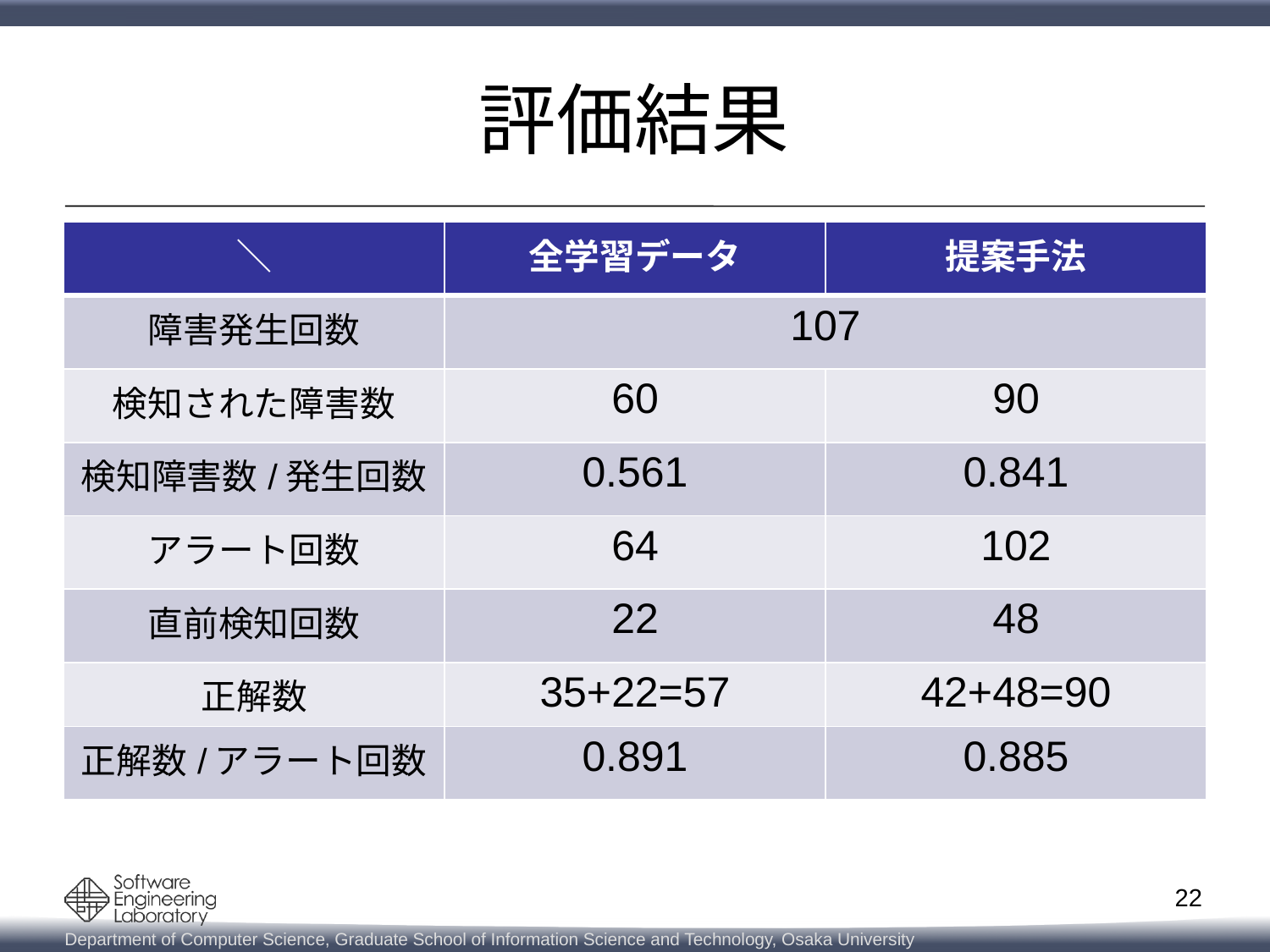

# 評価結果
| ＼ | 全学習データ | 提案手法 |
| --- | --- | --- |
| 障害発生回数 | 107 |  |
| 検知された障害数 | 60 | 90 |
| 検知障害数/発生回数 | 0.561 | 0.841 |
| アラート回数 | 64 | 102 |
| 直前検知回数 | 22 | 48 |
| 正解数 | 35+22=57 | 42+48=90 |
| 正解数/アラート回数 | 0.891 | 0.885 |
22